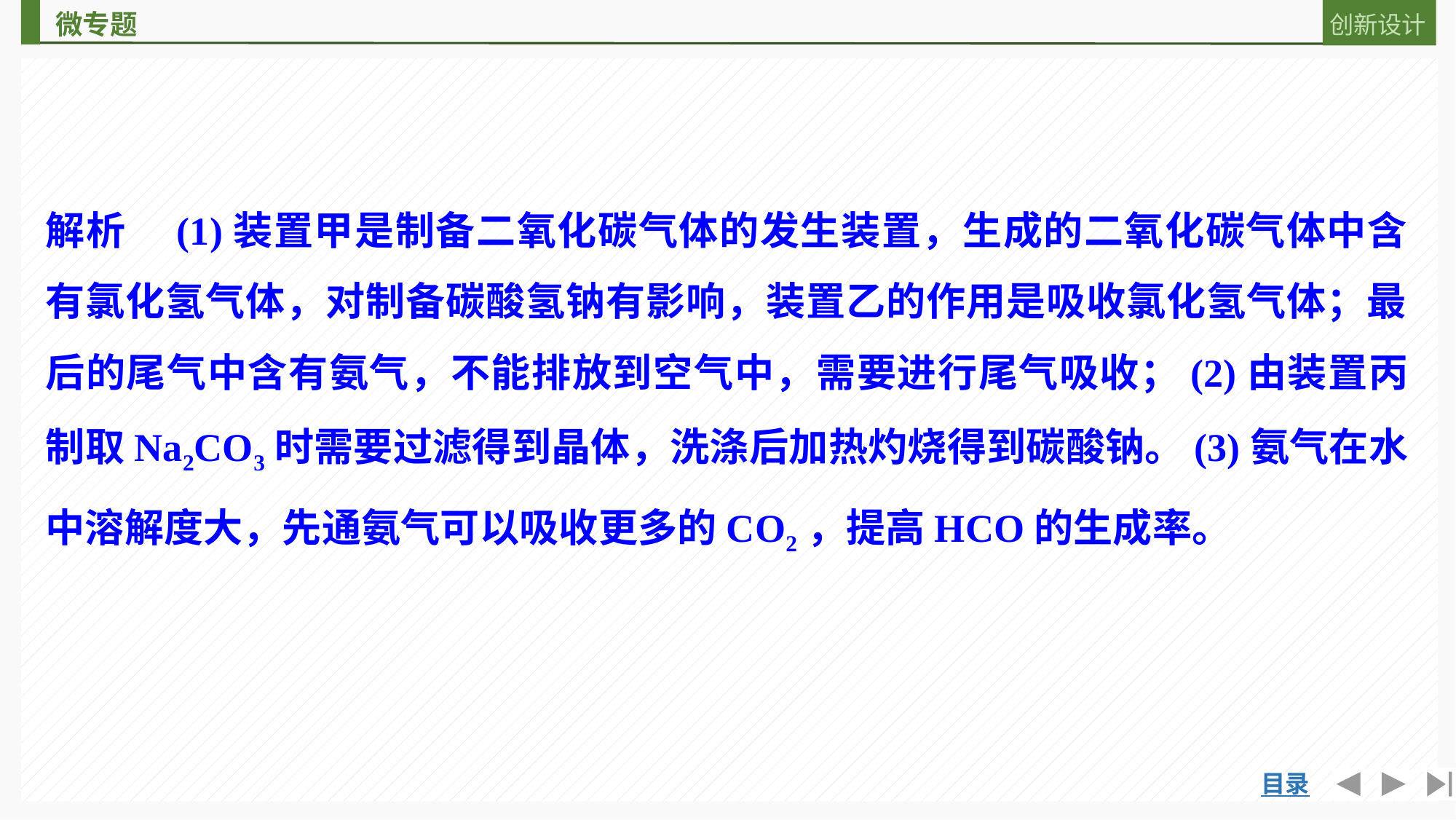

解析　(1)装置甲是制备二氧化碳气体的发生装置，生成的二氧化碳气体中含有氯化氢气体，对制备碳酸氢钠有影响，装置乙的作用是吸收氯化氢气体；最后的尾气中含有氨气，不能排放到空气中，需要进行尾气吸收；(2)由装置丙制取Na2CO3时需要过滤得到晶体，洗涤后加热灼烧得到碳酸钠。(3)氨气在水中溶解度大，先通氨气可以吸收更多的CO2，提高HCO的生成率。